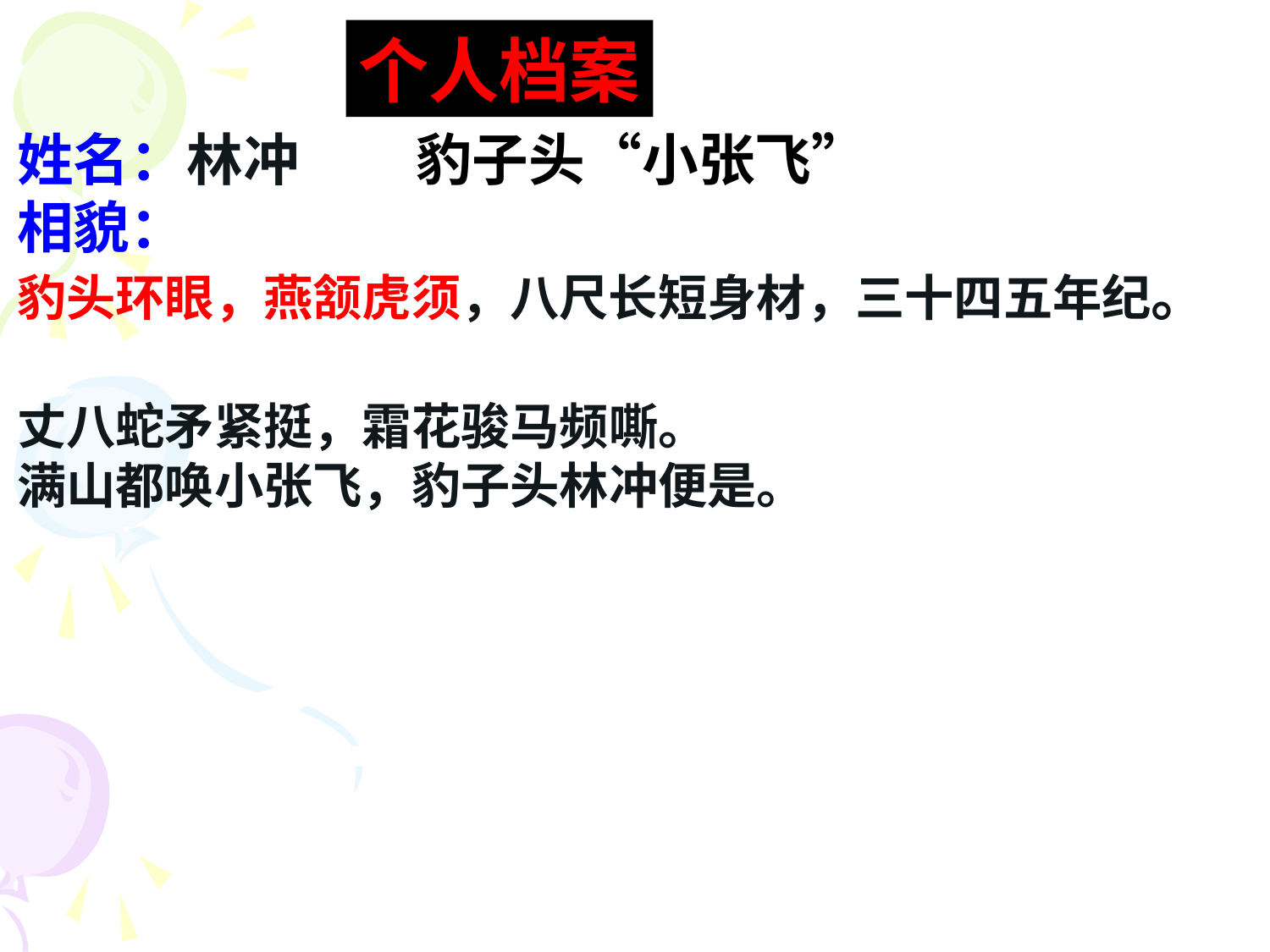

个人档案
姓名：林冲         豹子头“小张飞”
相貌：
豹头环眼，燕颔虎须，八尺长短身材，三十四五年纪。

丈八蛇矛紧挺，霜花骏马频嘶。
满山都唤小张飞，豹子头林冲便是。